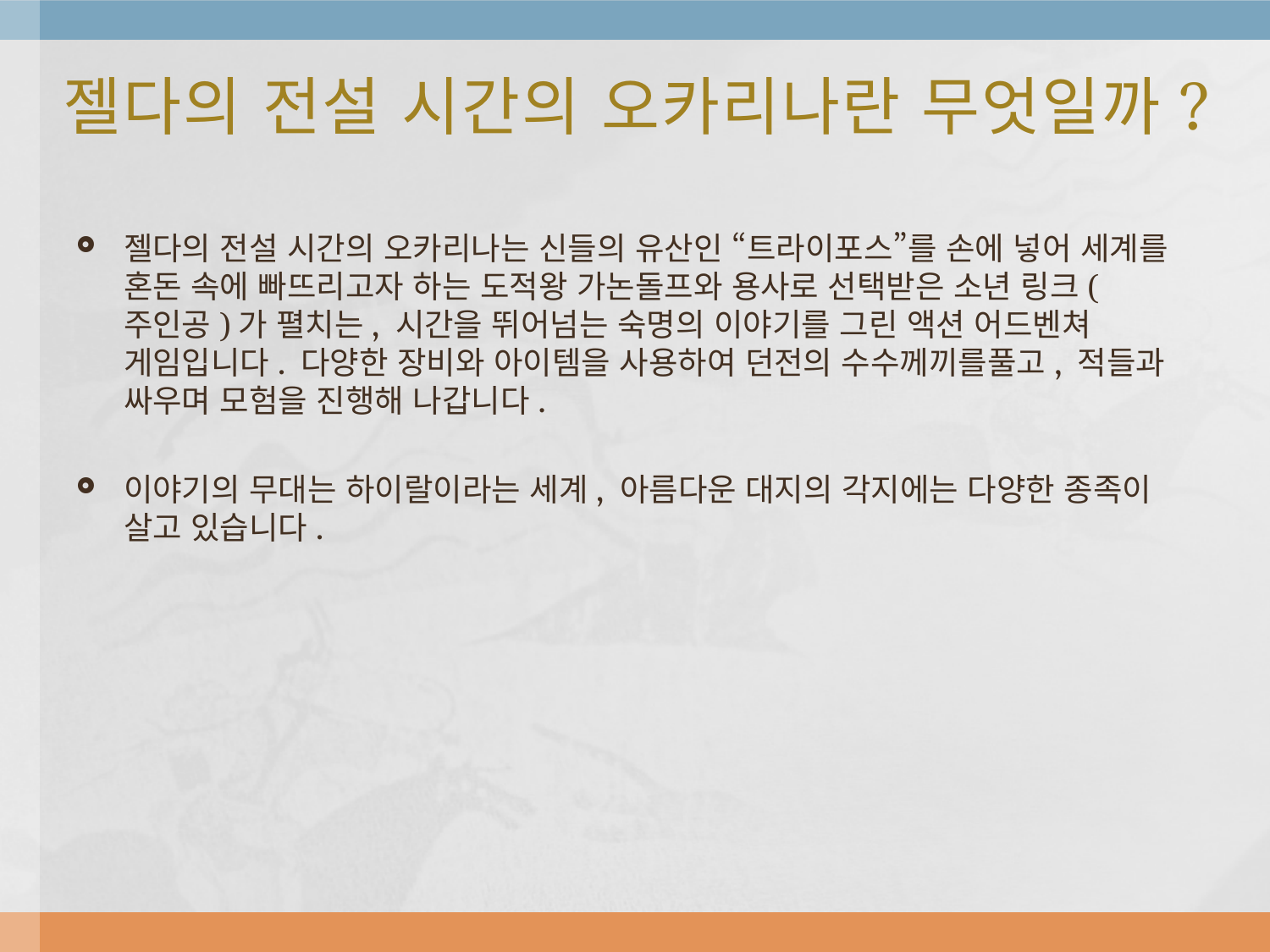

# 젤다의 전설 시간의 오카리나란 무엇일까?
젤다의 전설 시간의 오카리나는 신들의 유산인 “트라이포스”를 손에 넣어 세계를 혼돈 속에 빠뜨리고자 하는 도적왕 가논돌프와 용사로 선택받은 소년 링크(주인공)가 펼치는, 시간을 뛰어넘는 숙명의 이야기를 그린 액션 어드벤쳐 게임입니다. 다양한 장비와 아이템을 사용하여 던전의 수수께끼를풀고, 적들과 싸우며 모험을 진행해 나갑니다.

이야기의 무대는 하이랄이라는 세계, 아름다운 대지의 각지에는 다양한 종족이 살고 있습니다.